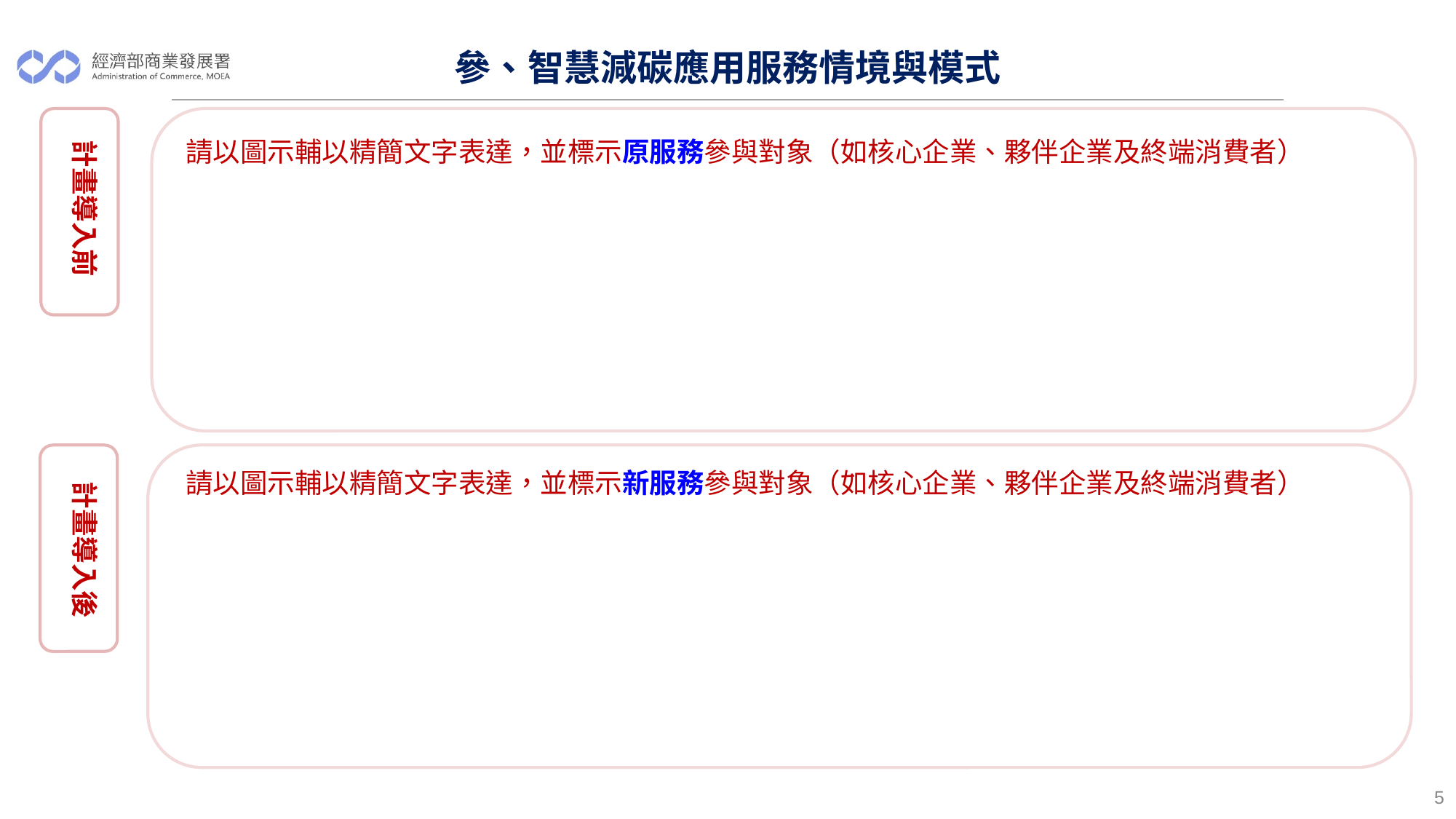

# 參、智慧減碳應用服務情境與模式

請以圖示輔以精簡文字表達，並標示原服務參與對象（如核心企業、夥伴企業及終端消費者）
計畫導入前

計畫導入後

請以圖示輔以精簡文字表達，並標示新服務參與對象（如核心企業、夥伴企業及終端消費者）

5